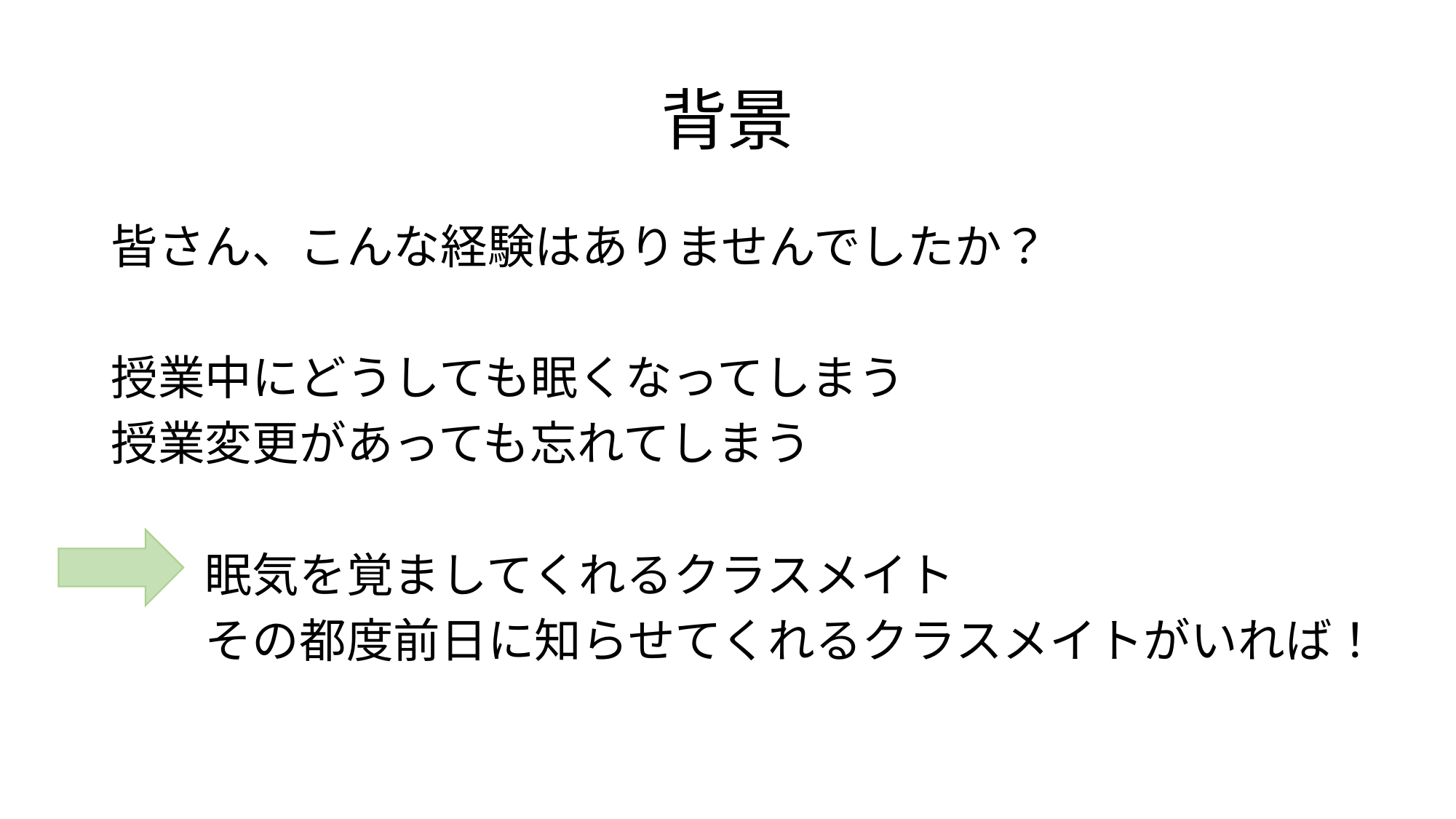

# 背景
皆さん、こんな経験はありませんでしたか？

授業中にどうしても眠くなってしまう
授業変更があっても忘れてしまう

　　眠気を覚ましてくれるクラスメイト
　　その都度前日に知らせてくれるクラスメイトがいれば！